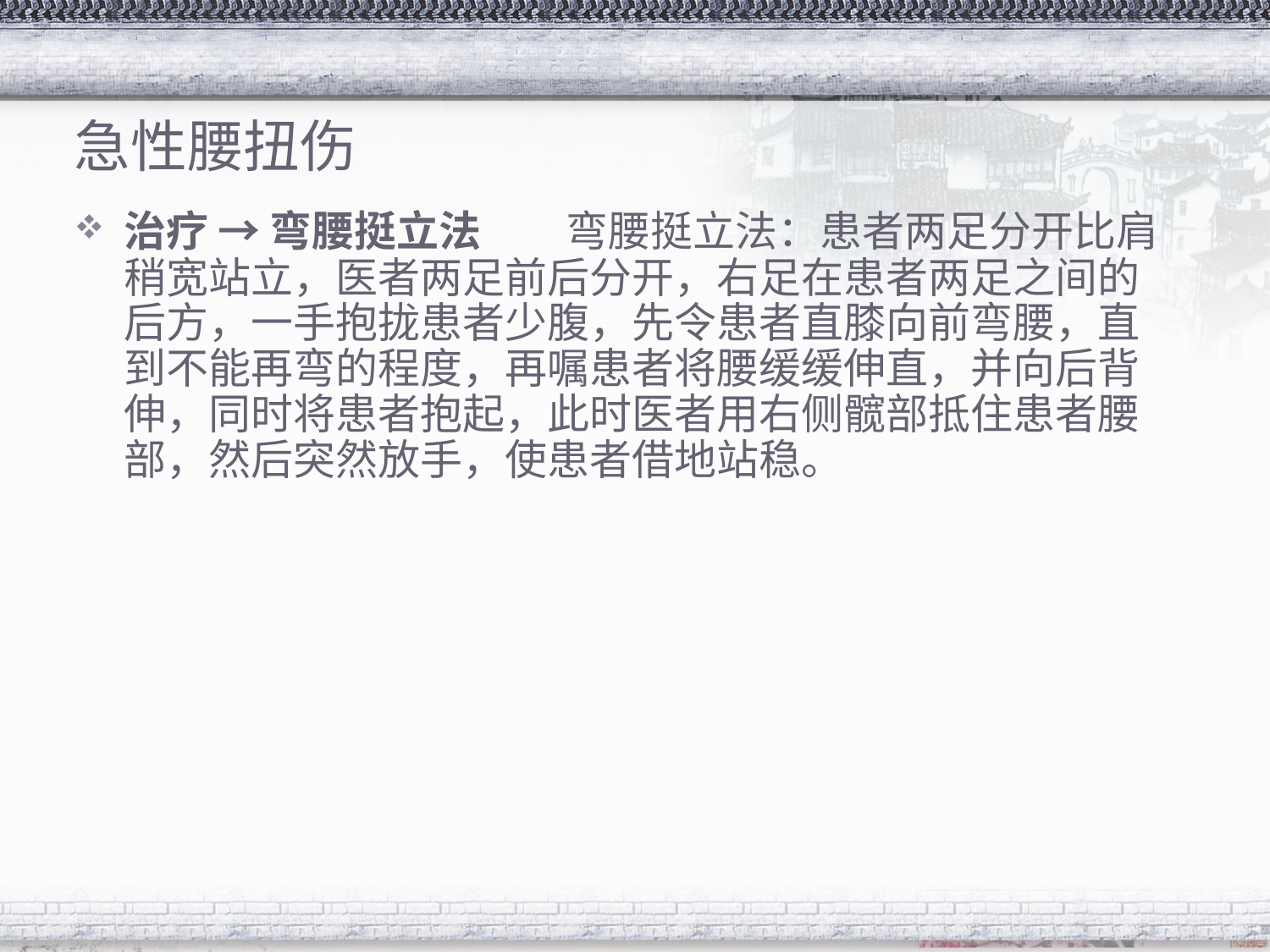

# 急性腰扭伤
治疗 → 弯腰挺立法　　弯腰挺立法：患者两足分开比肩稍宽站立，医者两足前后分开，右足在患者两足之间的后方，一手抱拢患者少腹，先令患者直膝向前弯腰，直到不能再弯的程度，再嘱患者将腰缓缓伸直，并向后背伸，同时将患者抱起，此时医者用右侧髋部抵住患者腰部，然后突然放手，使患者借地站稳。